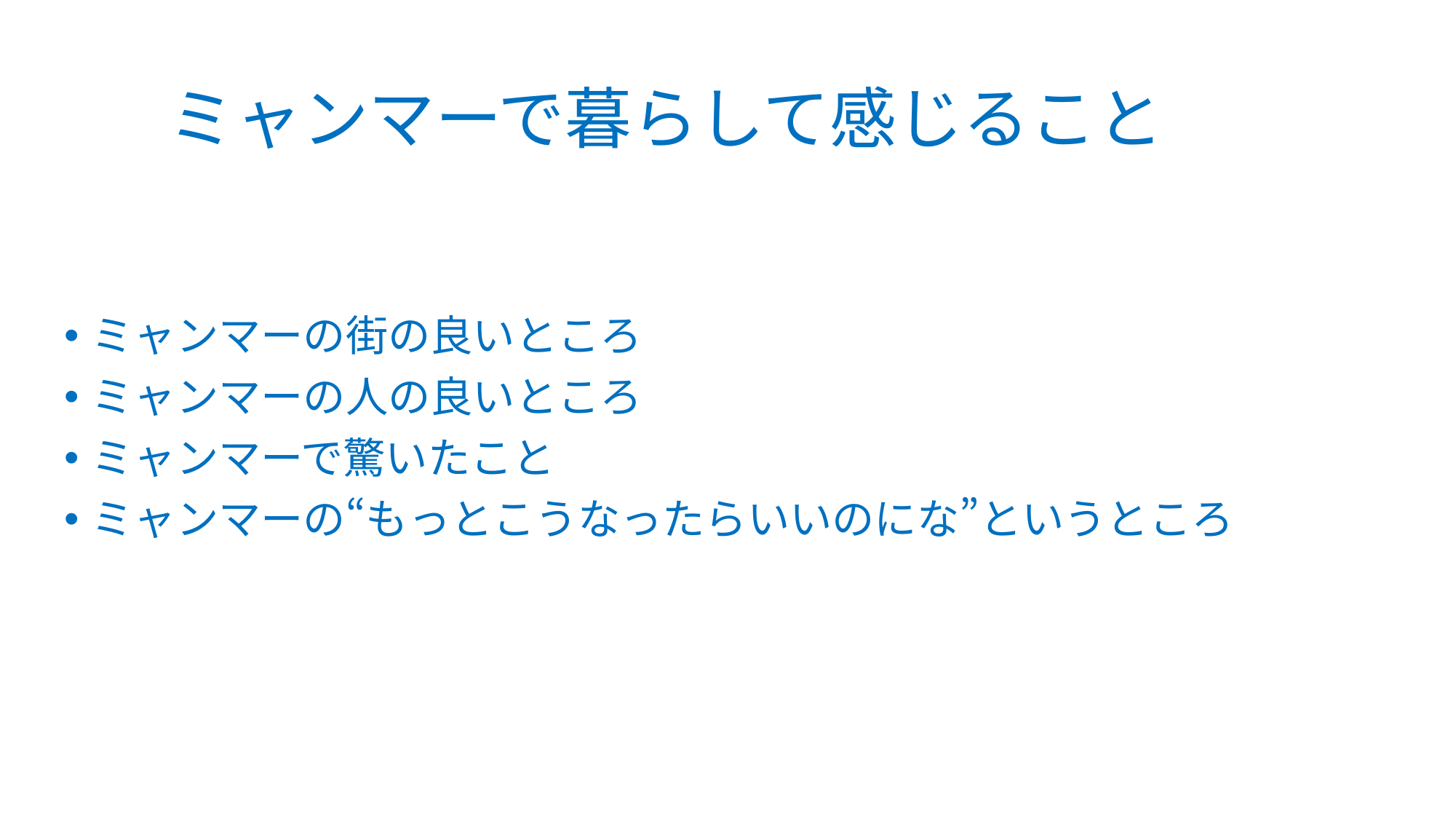

# ミャンマーで暮らして感じること

ミャンマーの街の良いところ
ミャンマーの人の良いところ
ミャンマーで驚いたこと
ミャンマーの“もっとこうなったらいいのにな”というところ